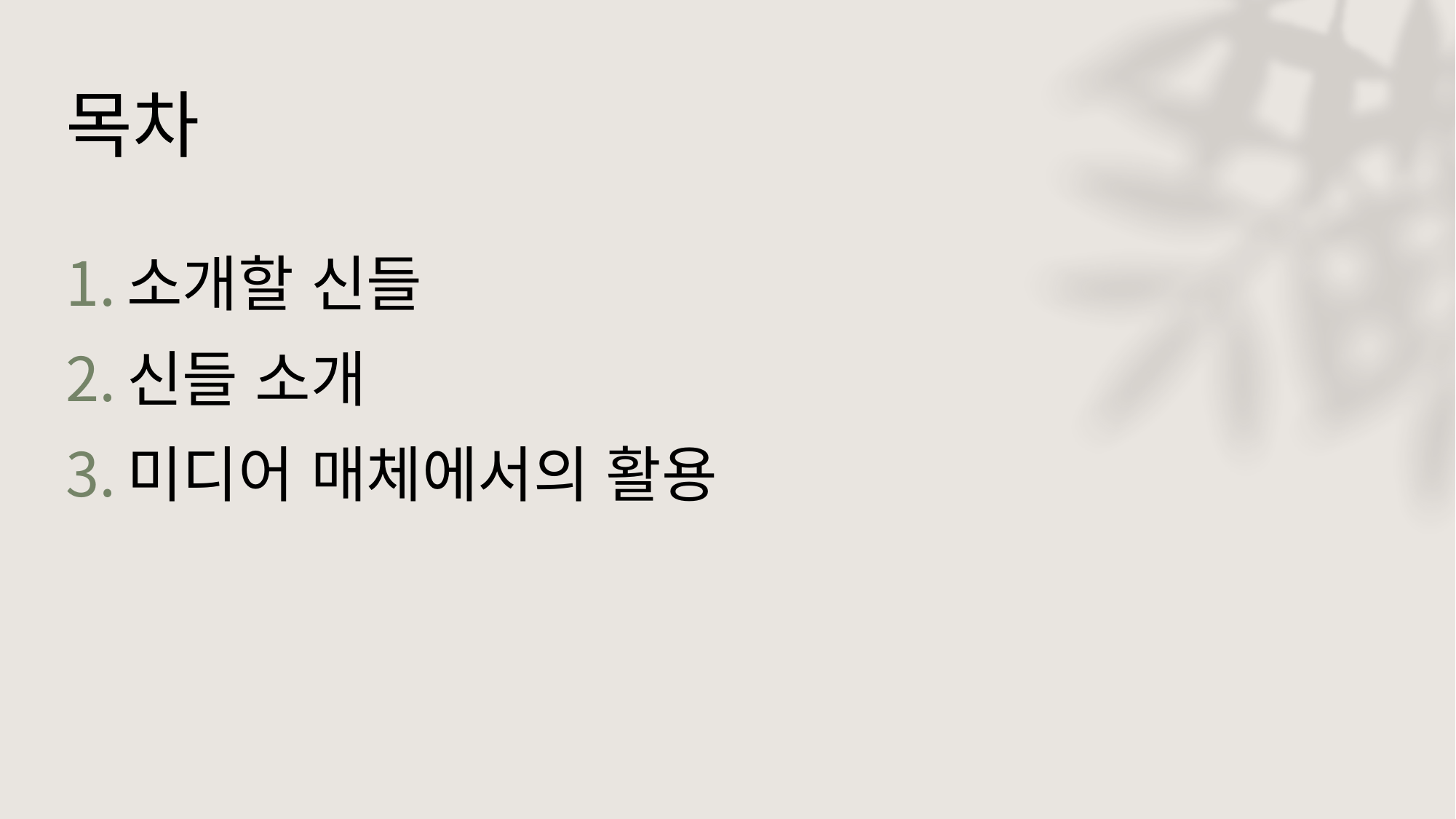

# 목차
소개할 신들
신들 소개
미디어 매체에서의 활용